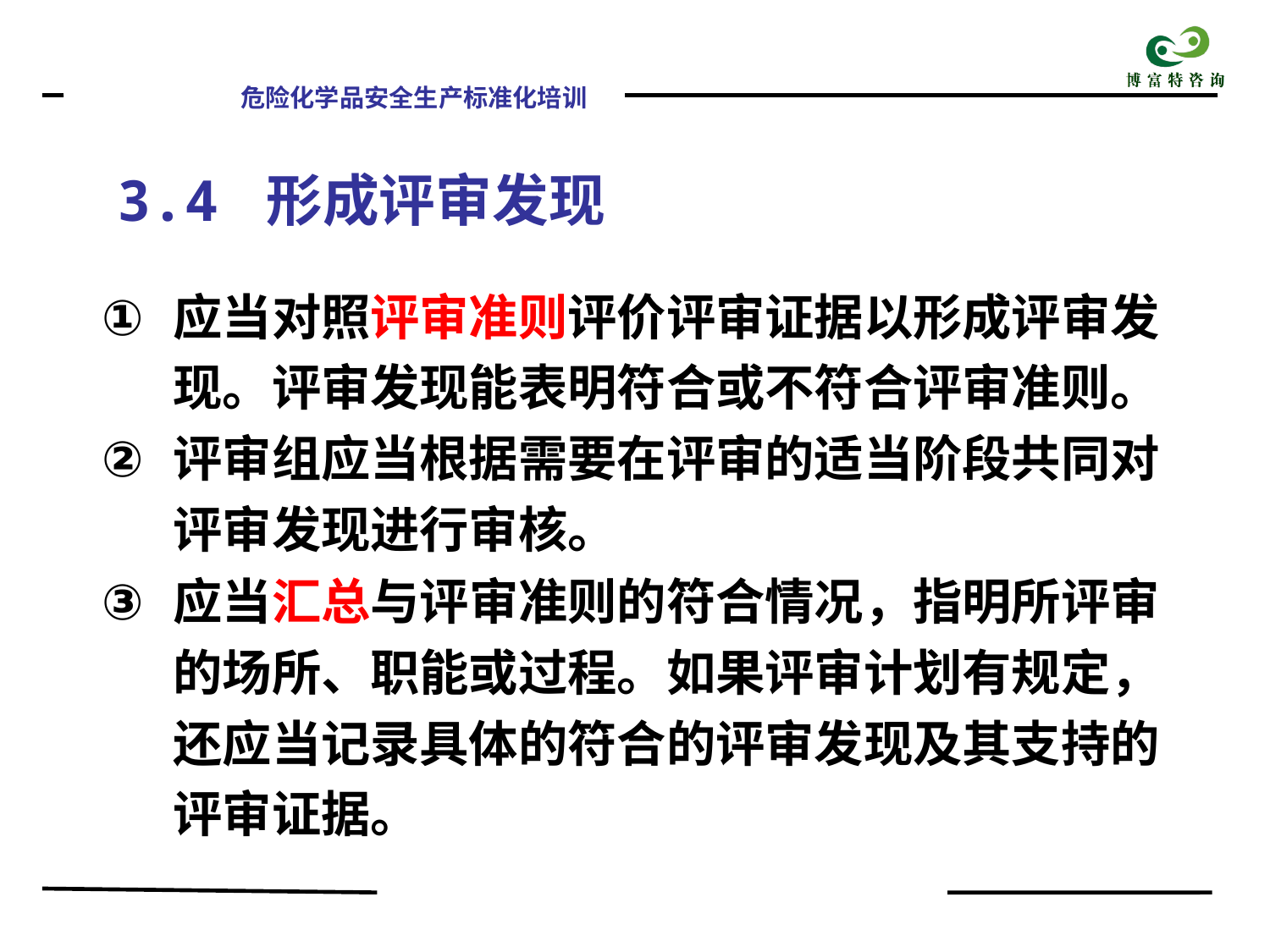

3.4 形成评审发现
应当对照评审准则评价评审证据以形成评审发现。评审发现能表明符合或不符合评审准则。
评审组应当根据需要在评审的适当阶段共同对评审发现进行审核。
应当汇总与评审准则的符合情况，指明所评审的场所、职能或过程。如果评审计划有规定，还应当记录具体的符合的评审发现及其支持的评审证据。